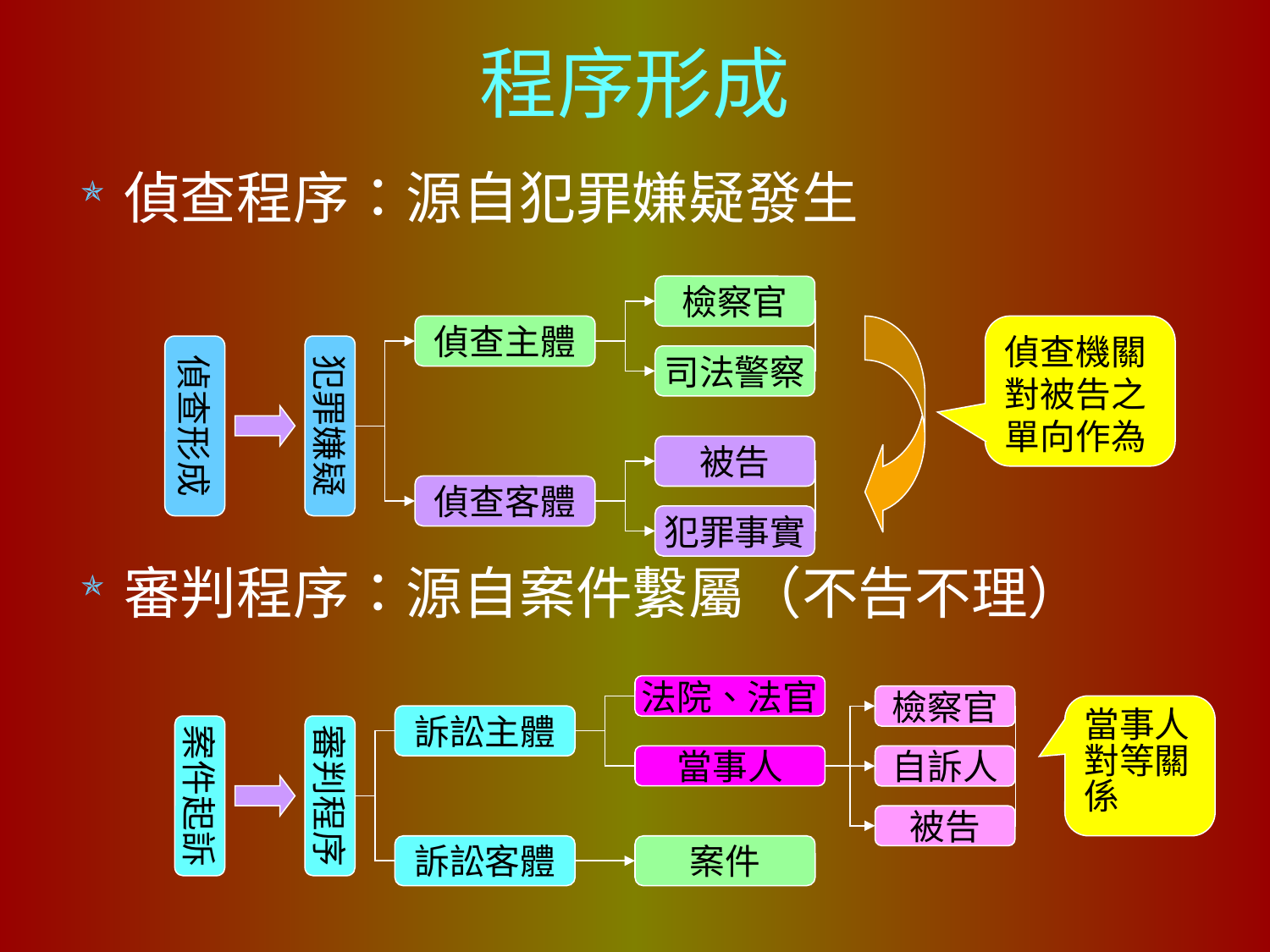

# 程序形成
偵查程序：源自犯罪嫌疑發生

審判程序：源自案件繫屬（不告不理）
檢察官
偵查主體

偵查機關對被告之單向作為
偵查形成
犯罪嫌疑
司法警察

被告
偵查客體
犯罪事實
法院、法官
檢察官
當事人對等關係
訴訟主體
案件起訴
審判程序
當事人
自訴人

被告
訴訟客體
案件